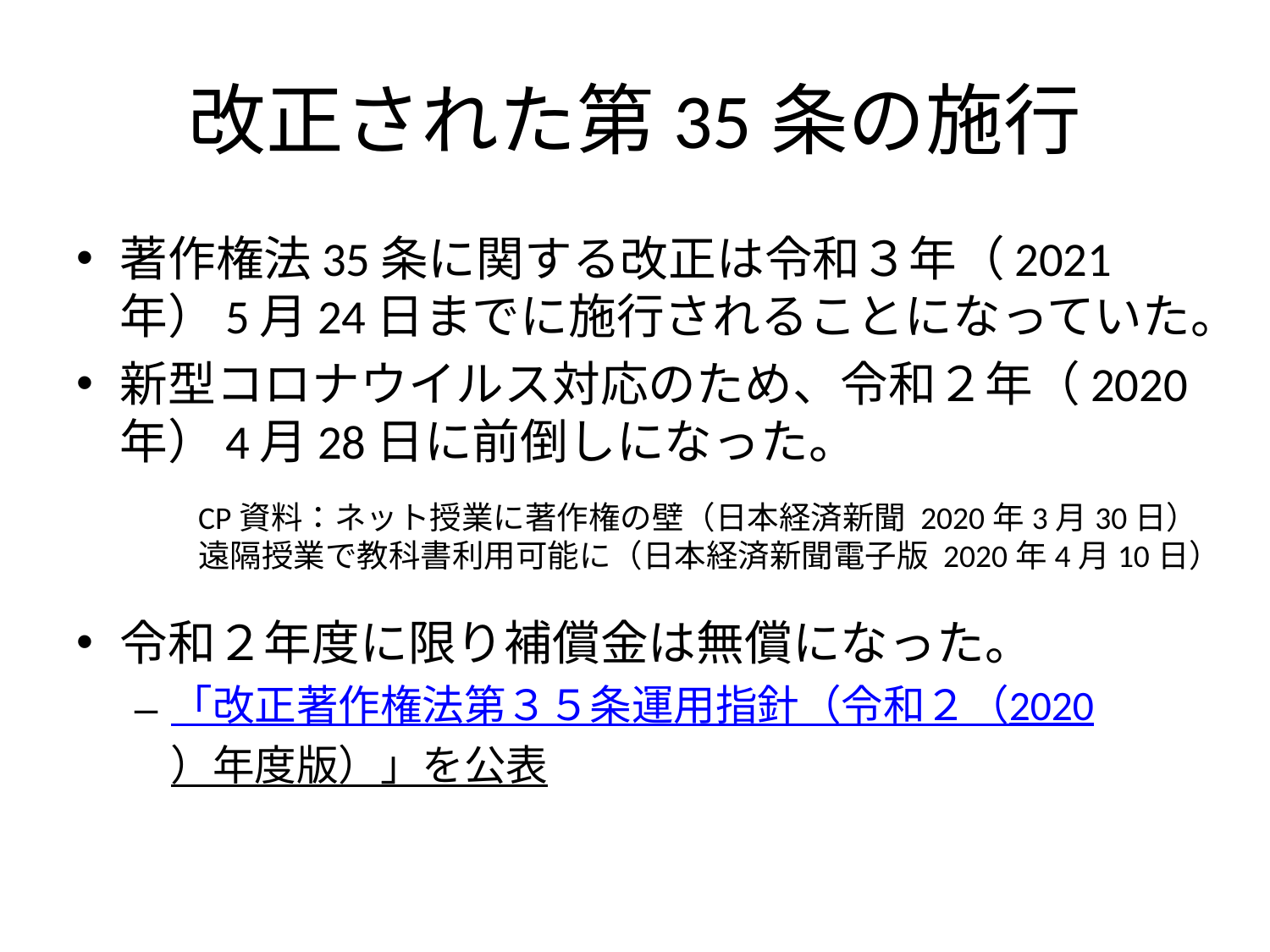

# 改正された第35条の施行
著作権法35条に関する改正は令和３年（2021年）5月24日までに施行されることになっていた。
新型コロナウイルス対応のため、令和２年（2020年）4月28日に前倒しになった。

令和２年度に限り補償金は無償になった。
「改正著作権法第３５条運用指針（令和２（2020）年度版）」を公表
CP資料：ネット授業に著作権の壁（日本経済新聞 2020年3月30日）
遠隔授業で教科書利用可能に（日本経済新聞電子版 2020年4月10日）